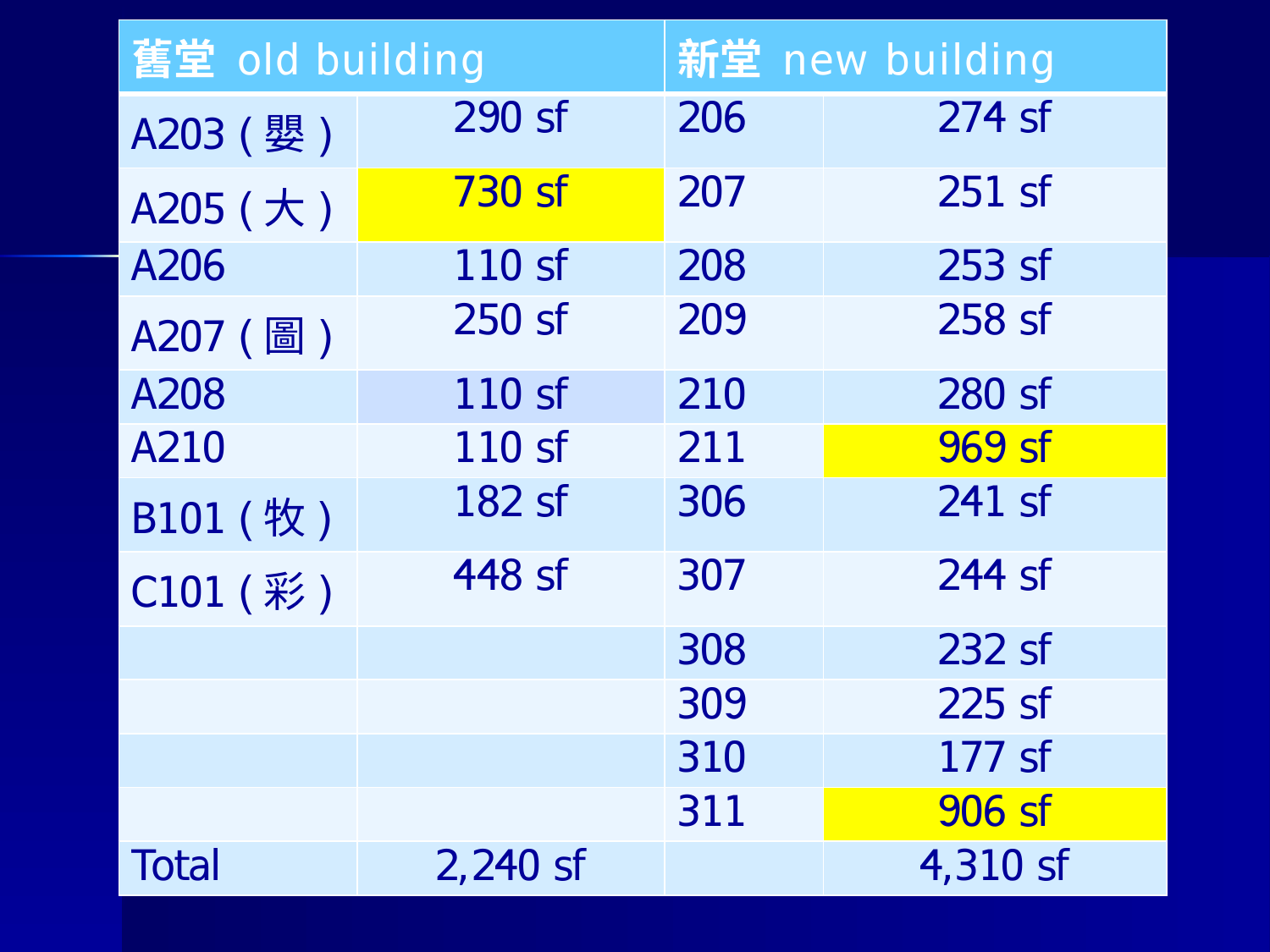

| 舊堂 old building |  | 新堂 new building |  |
| --- | --- | --- | --- |
| A203 (嬰) | 290 sf | 206 | 274 sf |
| A205 (大) | 730 sf | 207 | 251 sf |
| A206 | 110 sf | 208 | 253 sf |
| A207 (圖) | 250 sf | 209 | 258 sf |
| A208 | 110 sf | 210 | 280 sf |
| A210 | 110 sf | 211 | 969 sf |
| B101 (牧) | 182 sf | 306 | 241 sf |
| C101 (彩) | 448 sf | 307 | 244 sf |
|  |  | 308 | 232 sf |
|  |  | 309 | 225 sf |
|  |  | 310 | 177 sf |
|  |  | 311 | 906 sf |
| Total | 2,240 sf |  | 4,310 sf |
#